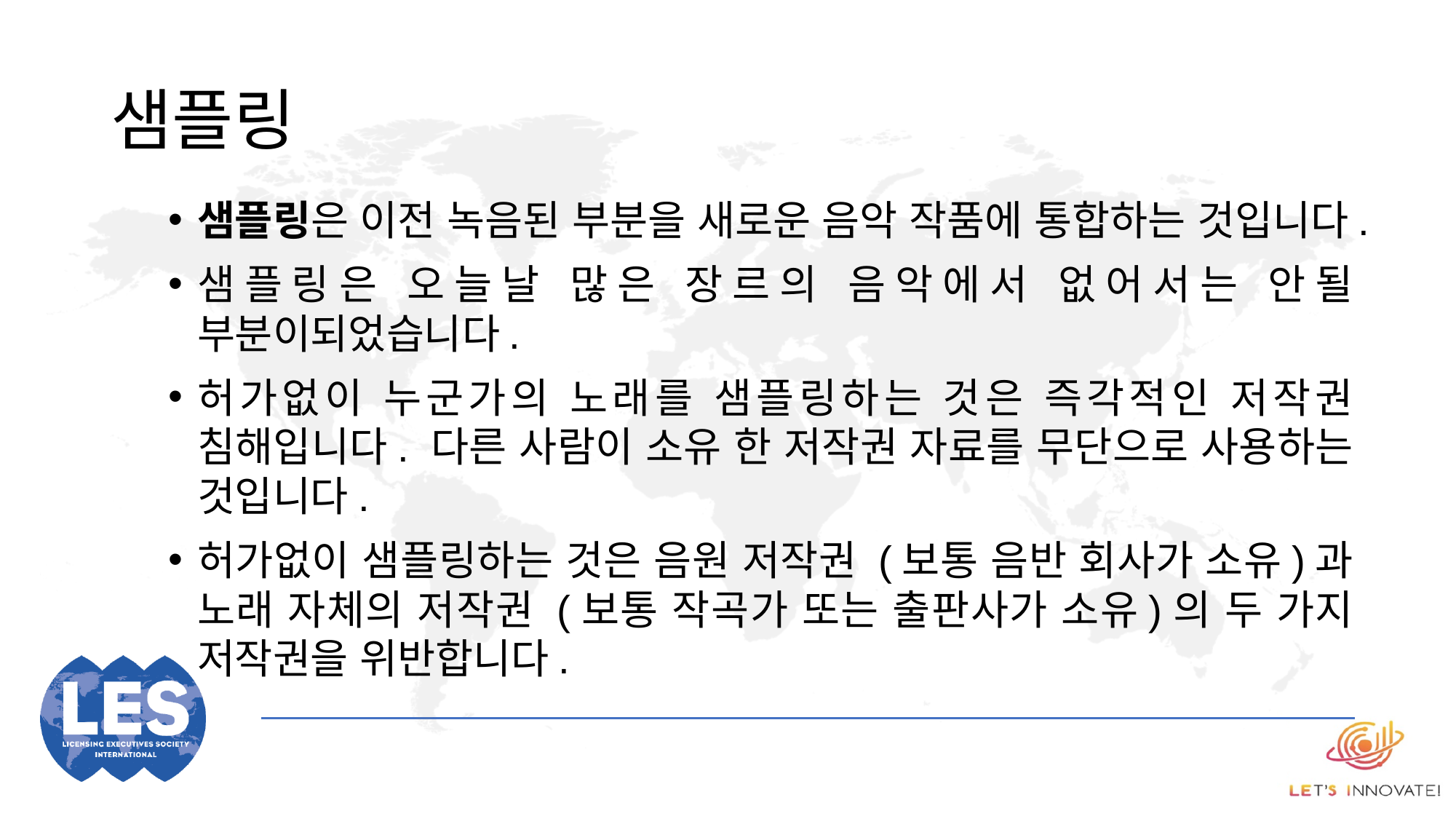

# 샘플링
샘플링은 이전 녹음된 부분을 새로운 음악 작품에 통합하는 것입니다.
샘플링은 오늘날 많은 장르의 음악에서 없어서는 안될 부분이되었습니다.
허가없이 누군가의 노래를 샘플링하는 것은 즉각적인 저작권 침해입니다. 다른 사람이 소유 한 저작권 자료를 무단으로 사용하는 것입니다.
허가없이 샘플링하는 것은 음원 저작권 (보통 음반 회사가 소유)과 노래 자체의 저작권 (보통 작곡가 또는 출판사가 소유)의 두 가지 저작권을 위반합니다.